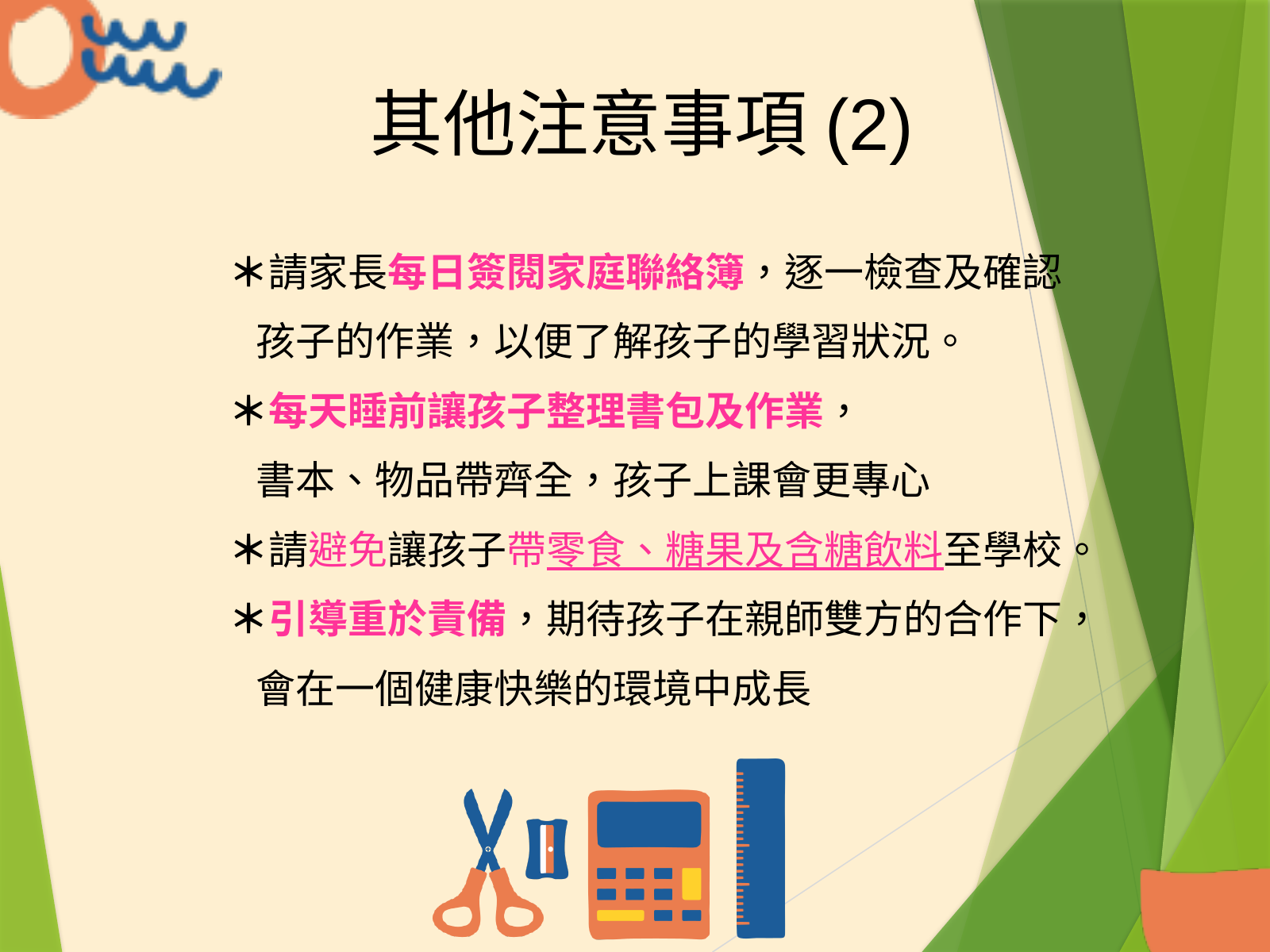

其他注意事項(2)
＊請家長每日簽閱家庭聯絡簿，逐一檢查及確認
  孩子的作業，以便了解孩子的學習狀況。
＊每天睡前讓孩子整理書包及作業，
  書本、物品帶齊全，孩子上課會更專心
＊請避免讓孩子帶零食、糖果及含糖飲料至學校。
＊引導重於責備，期待孩子在親師雙方的合作下，
  會在一個健康快樂的環境中成長